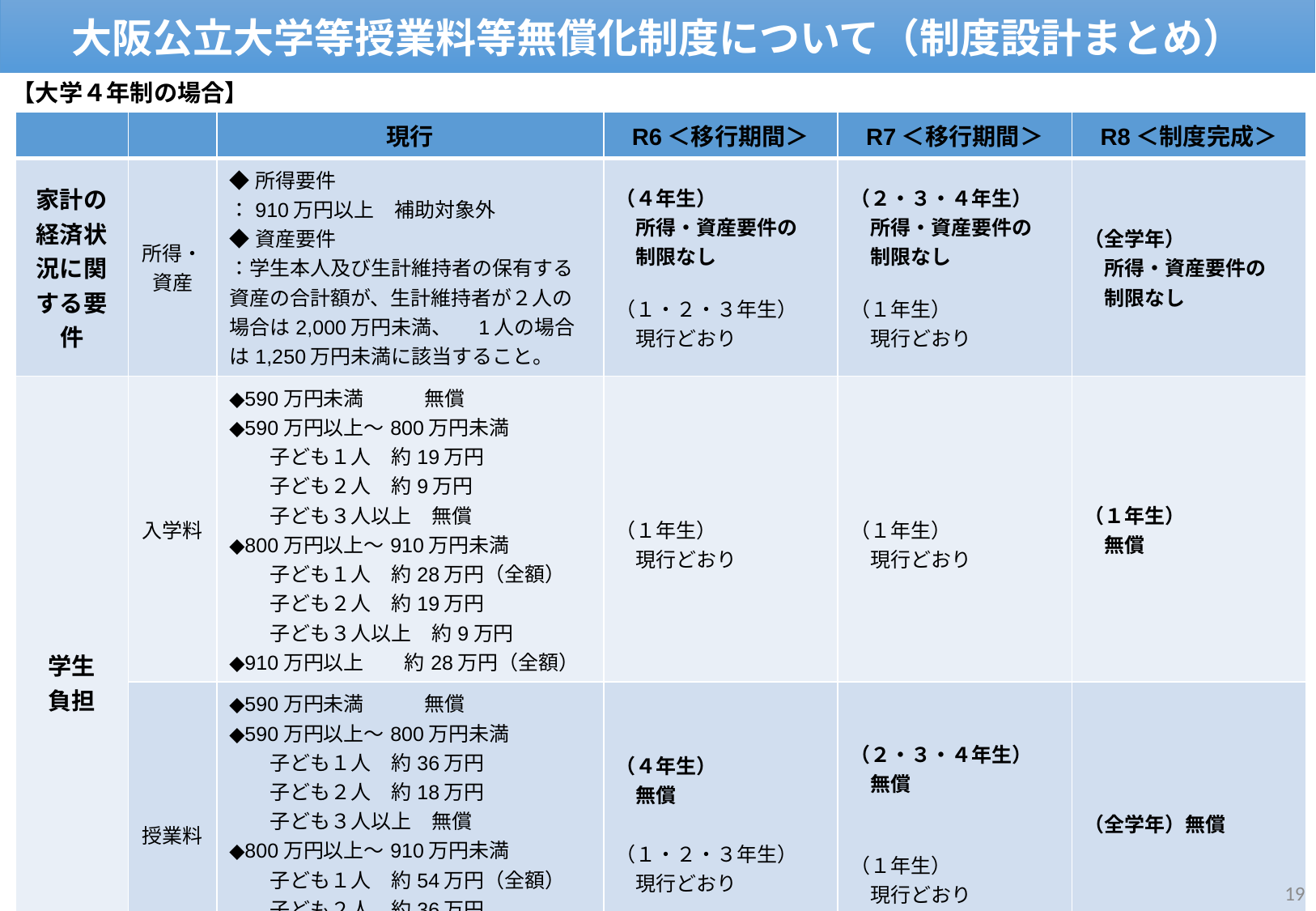

大阪公立大学等授業料等無償化制度について（制度設計まとめ）
【大学４年制の場合】
|  |  | 現行 | R6＜移行期間＞ | R7＜移行期間＞ | R8＜制度完成＞ |
| --- | --- | --- | --- | --- | --- |
| 家計の経済状況に関する要件 | 所得・資産 | ◆所得要件 ：910万円以上　補助対象外 ◆資産要件 ：学生本人及び生計維持者の保有する資産の合計額が、生計維持者が２人の場合は2,000万円未満、　1人の場合は1,250万円未満に該当すること。 | （４年生） 　所得・資産要件の 　制限なし （１・２・３年生） 　現行どおり | （２・３・４年生） 　所得・資産要件の 　制限なし （１年生） 　現行どおり | （全学年） 　所得・資産要件の 　制限なし |
| 学生 負担 | 入学料 | ◆590万円未満　　　無償 ◆590万円以上～800万円未満 　　子ども１人　約19万円 　　子ども２人　約9万円 　　子ども３人以上　無償 ◆800万円以上～910万円未満 　　子ども１人　約28万円（全額） 　　子ども２人　約19万円 　　子ども３人以上　約9万円 ◆910万円以上　　約28万円（全額） | （１年生） 　現行どおり | （１年生） 　現行どおり | （１年生） 　無償 |
|  | 授業料 | ◆590万円未満　　　無償 ◆590万円以上～800万円未満 　　子ども１人　約36万円 　　子ども２人　約18万円 　　子ども３人以上　無償 ◆800万円以上～910万円未満 　　子ども１人　約54万円（全額） 　　子ども２人　約36万円 　　子ども３人以上　約18万円 ◆910万円以上　　約54万円（全額） | （４年生） 　無償 　　 （１・２・３年生） 　現行どおり | （２・３・４年生） 　無償 　 （１年生） 　現行どおり | （全学年）無償 |
19
19